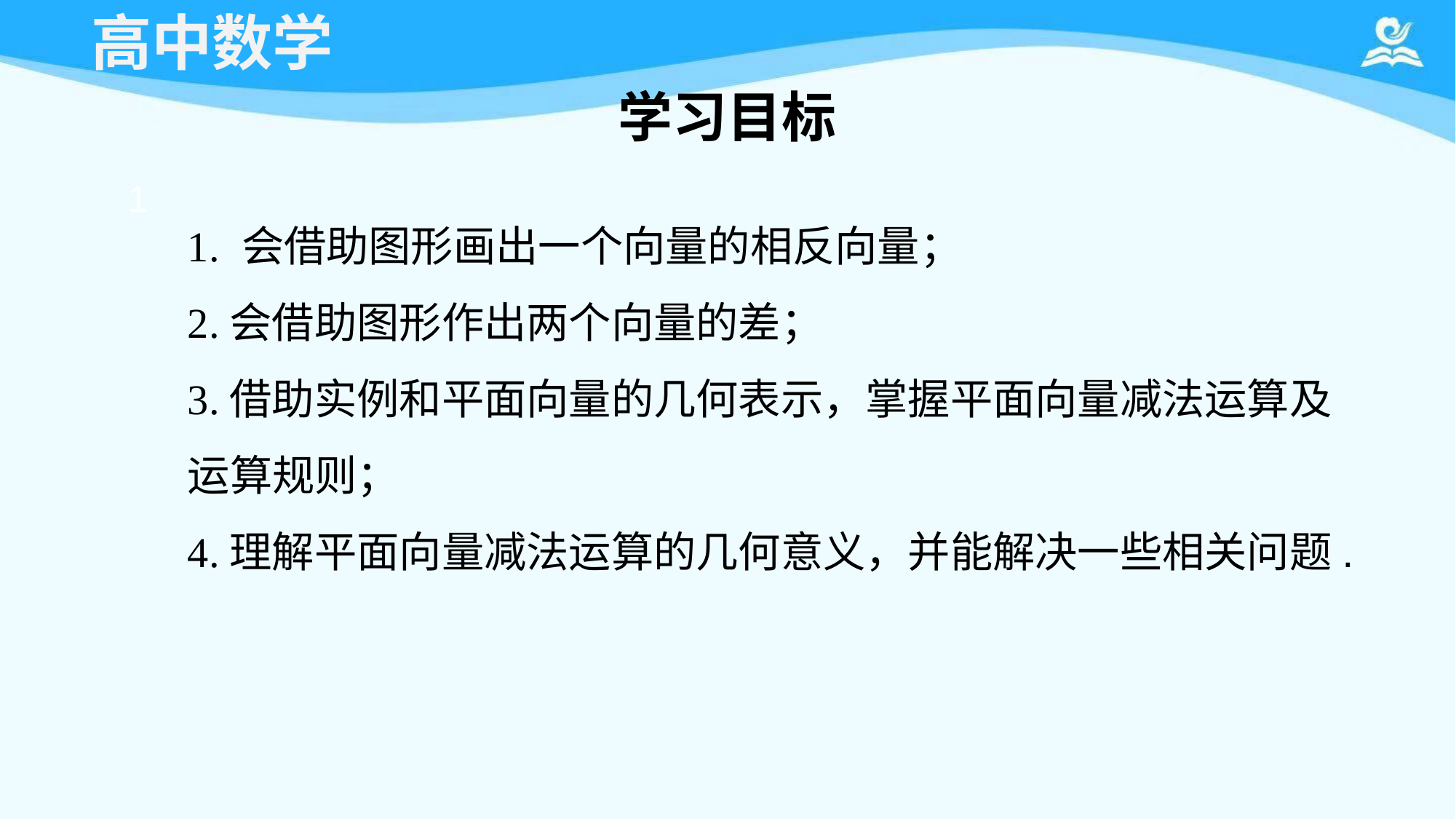

# 学习目标
1
1. 会借助图形画出一个向量的相反向量；
2.会借助图形作出两个向量的差；
3.借助实例和平面向量的几何表示，掌握平面向量减法运算及运算规则；
4.理解平面向量减法运算的几何意义，并能解决一些相关问题.